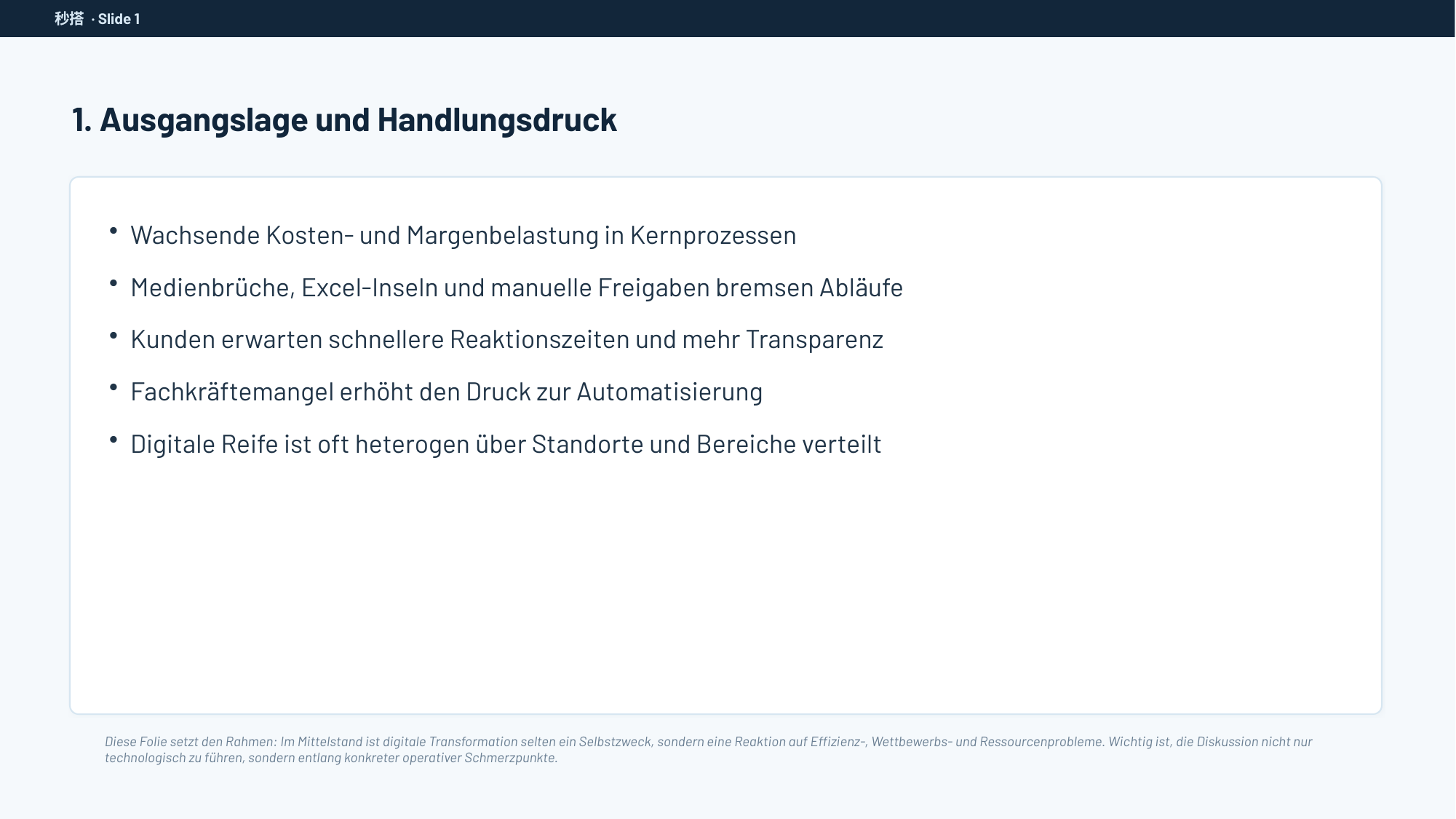

秒搭 · Slide 1
1. Ausgangslage und Handlungsdruck

Wachsende Kosten- und Margenbelastung in Kernprozessen
Medienbrüche, Excel-Inseln und manuelle Freigaben bremsen Abläufe
Kunden erwarten schnellere Reaktionszeiten und mehr Transparenz
Fachkräftemangel erhöht den Druck zur Automatisierung
Digitale Reife ist oft heterogen über Standorte und Bereiche verteilt
Diese Folie setzt den Rahmen: Im Mittelstand ist digitale Transformation selten ein Selbstzweck, sondern eine Reaktion auf Effizienz-, Wettbewerbs- und Ressourcenprobleme. Wichtig ist, die Diskussion nicht nur technologisch zu führen, sondern entlang konkreter operativer Schmerzpunkte.